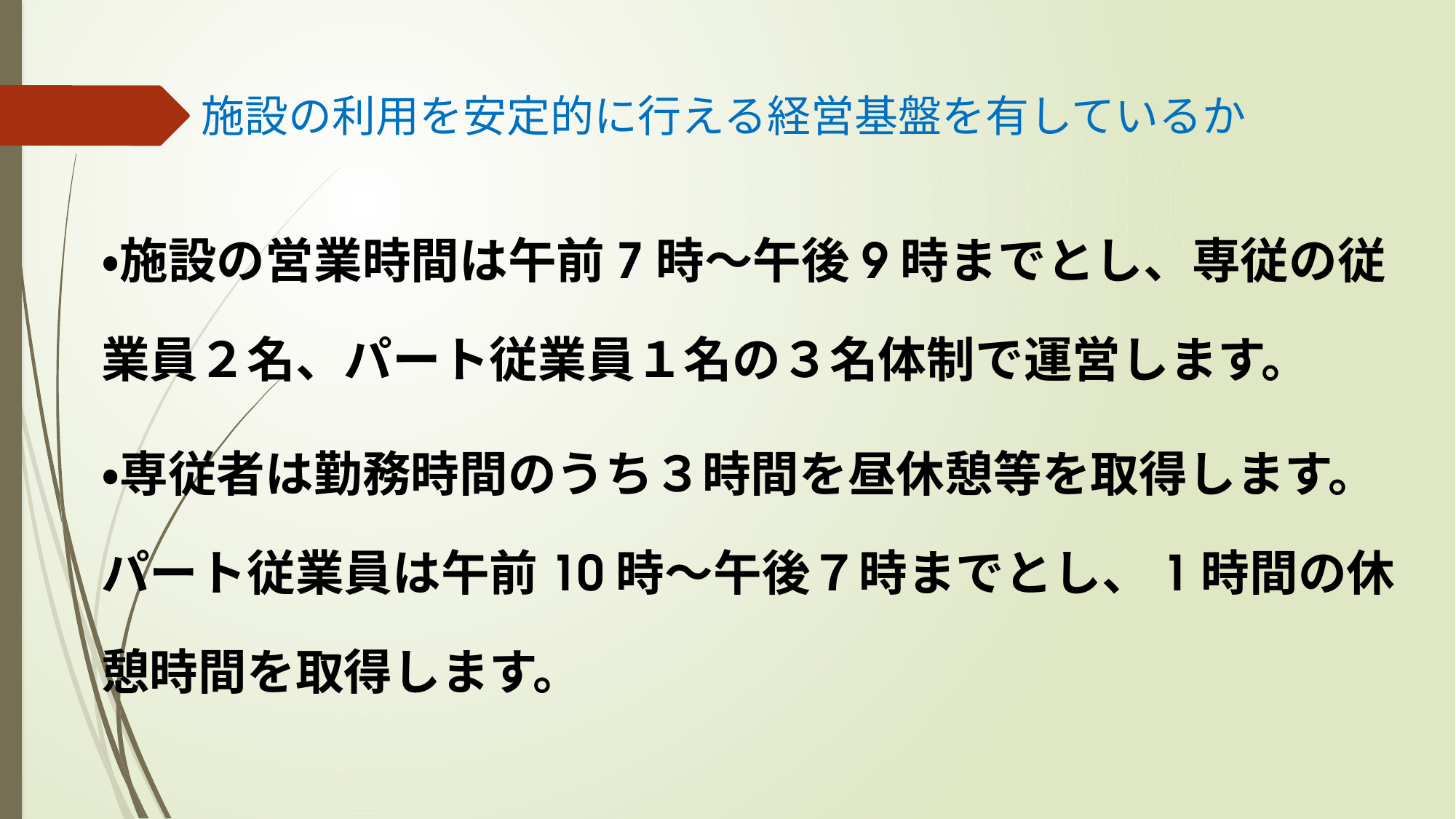

施設の利用を安定的に行える経営基盤を有しているか
・施設の営業時間は午前7時～午後9時までとし、専従の従業員２名、パート従業員１名の３名体制で運営します。
・専従者は勤務時間のうち３時間を昼休憩等を取得します。パート従業員は午前10時～午後７時までとし、1時間の休憩時間を取得します。